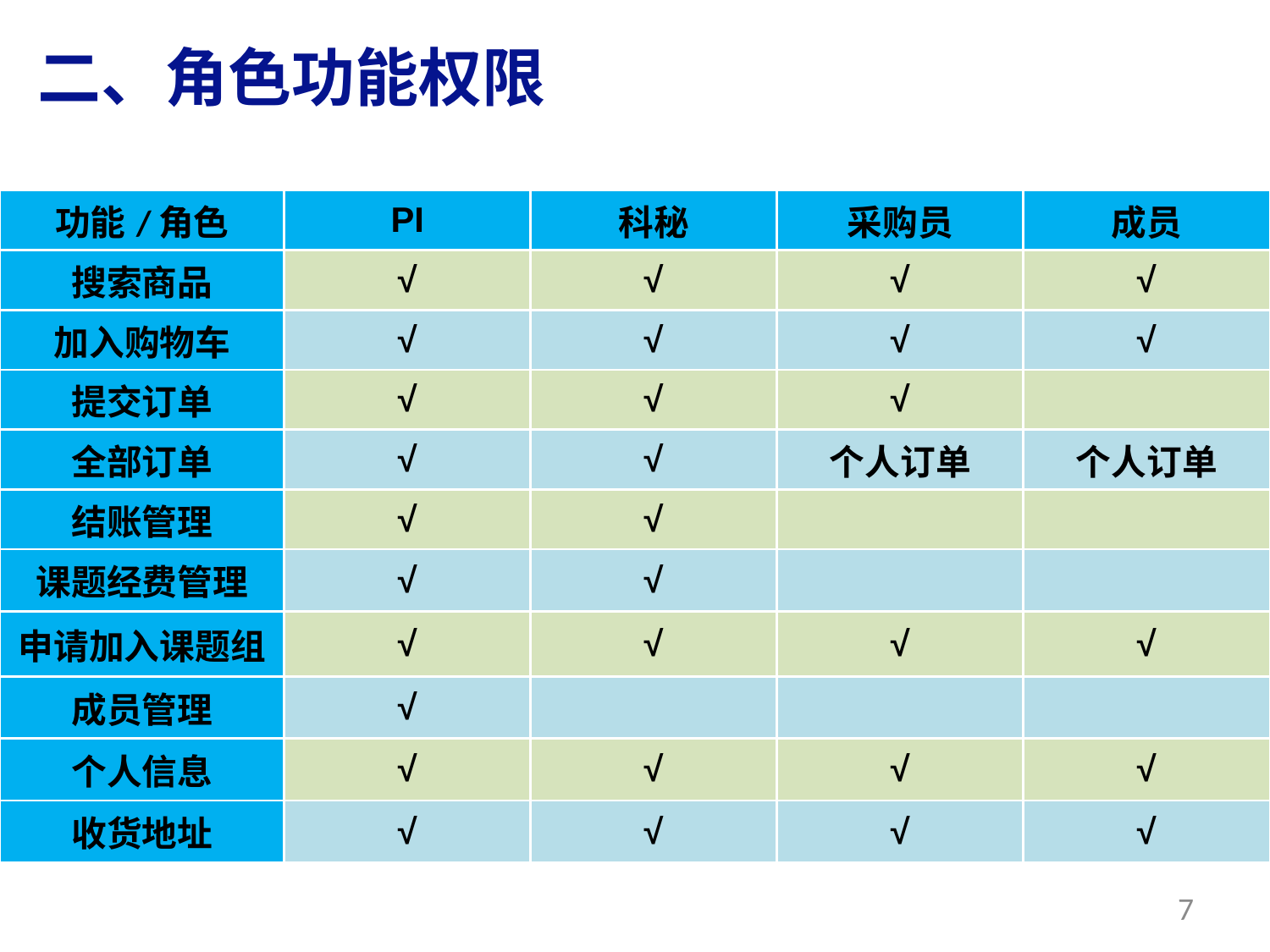

二、角色功能权限

| 功能/角色 | PI | 科秘 | 采购员 | 成员 |
| --- | --- | --- | --- | --- |
| 搜索商品 | √ | √ | √ | √ |
| 加入购物车 | √ | √ | √ | √ |
| 提交订单 | √ | √ | √ |  |
| 全部订单 | √ | √ | 个人订单 | 个人订单 |
| 结账管理 | √ | √ |  |  |
| 课题经费管理 | √ | √ |  |  |
| 申请加入课题组 | √ | √ | √ | √ |
| 成员管理 | √ |  |  |  |
| 个人信息 | √ | √ | √ | √ |
| 收货地址 | √ | √ | √ | √ |
7